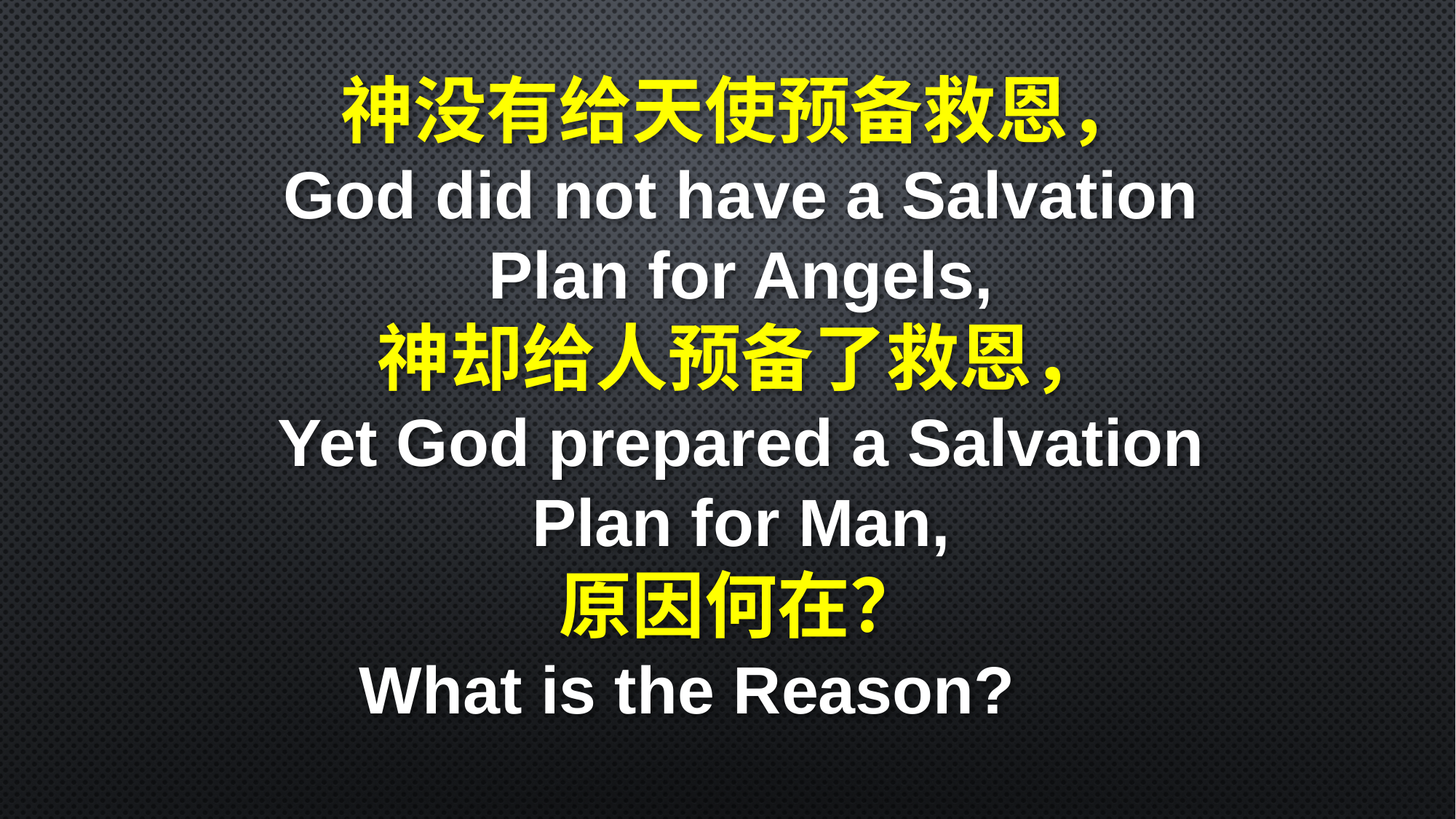

神没有给天使预备救恩，
God did not have a Salvation Plan for Angels,
神却给人预备了救恩，
Yet God prepared a Salvation Plan for Man,
原因何在？
What is the Reason?